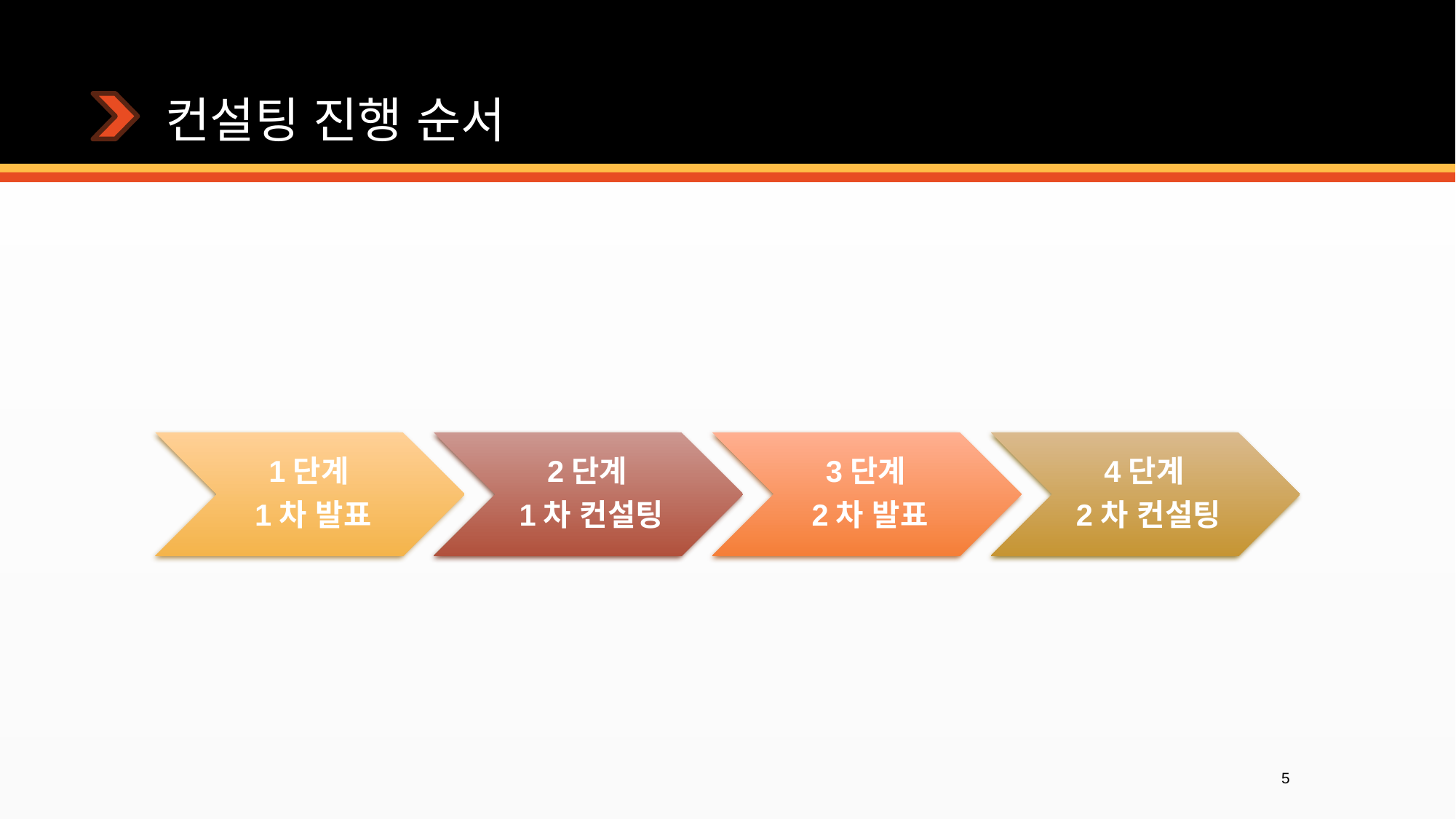

# 컨설팅 진행 순서

1단계
1차 발표

2단계
1차 컨설팅

3단계
2차 발표

4단계
2차 컨설팅
5